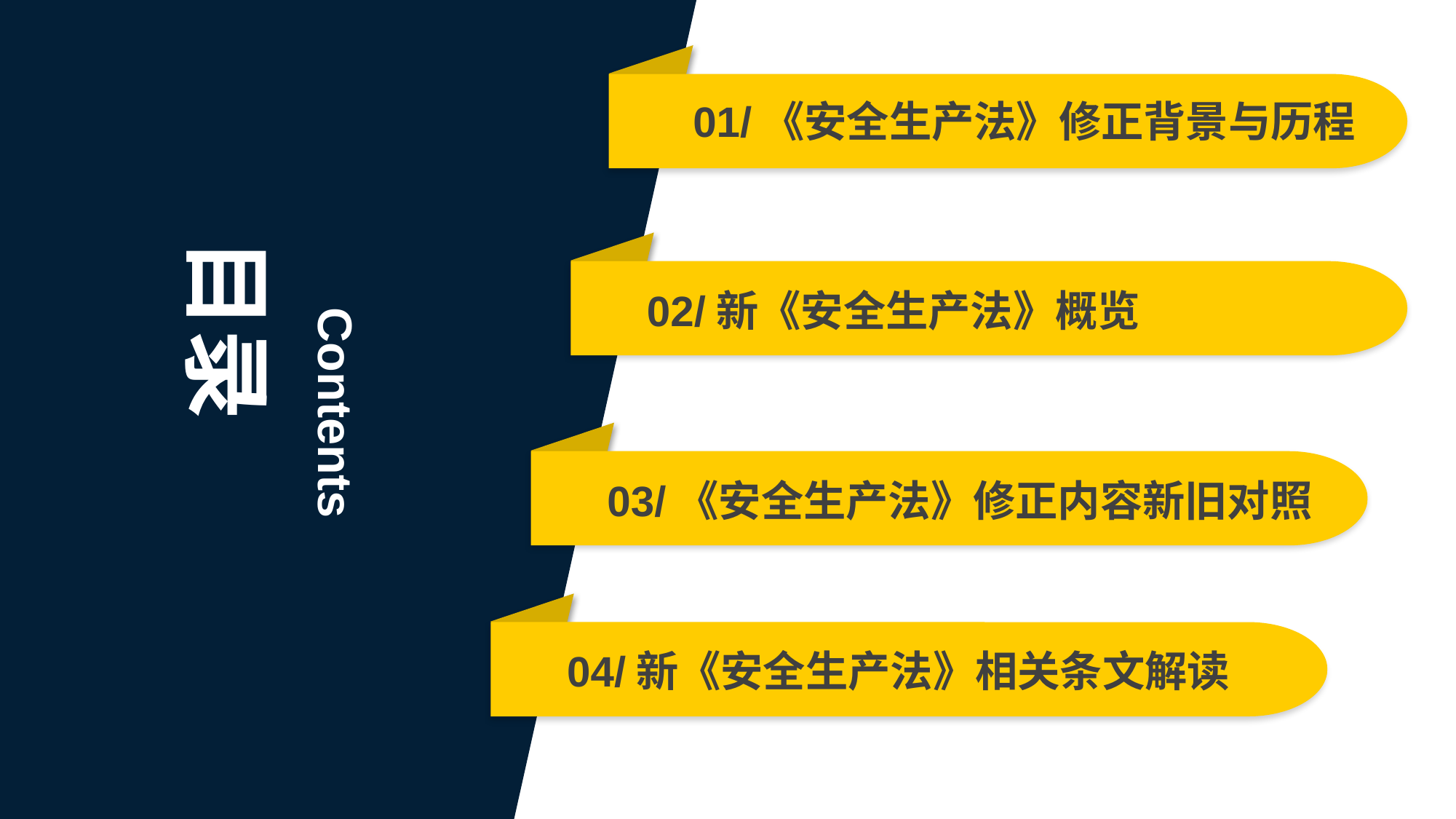

01/《安全生产法》修正背景与历程
目录

02/新《安全生产法》概览
Contents

03/《安全生产法》修正内容新旧对照

04/新《安全生产法》相关条文解读